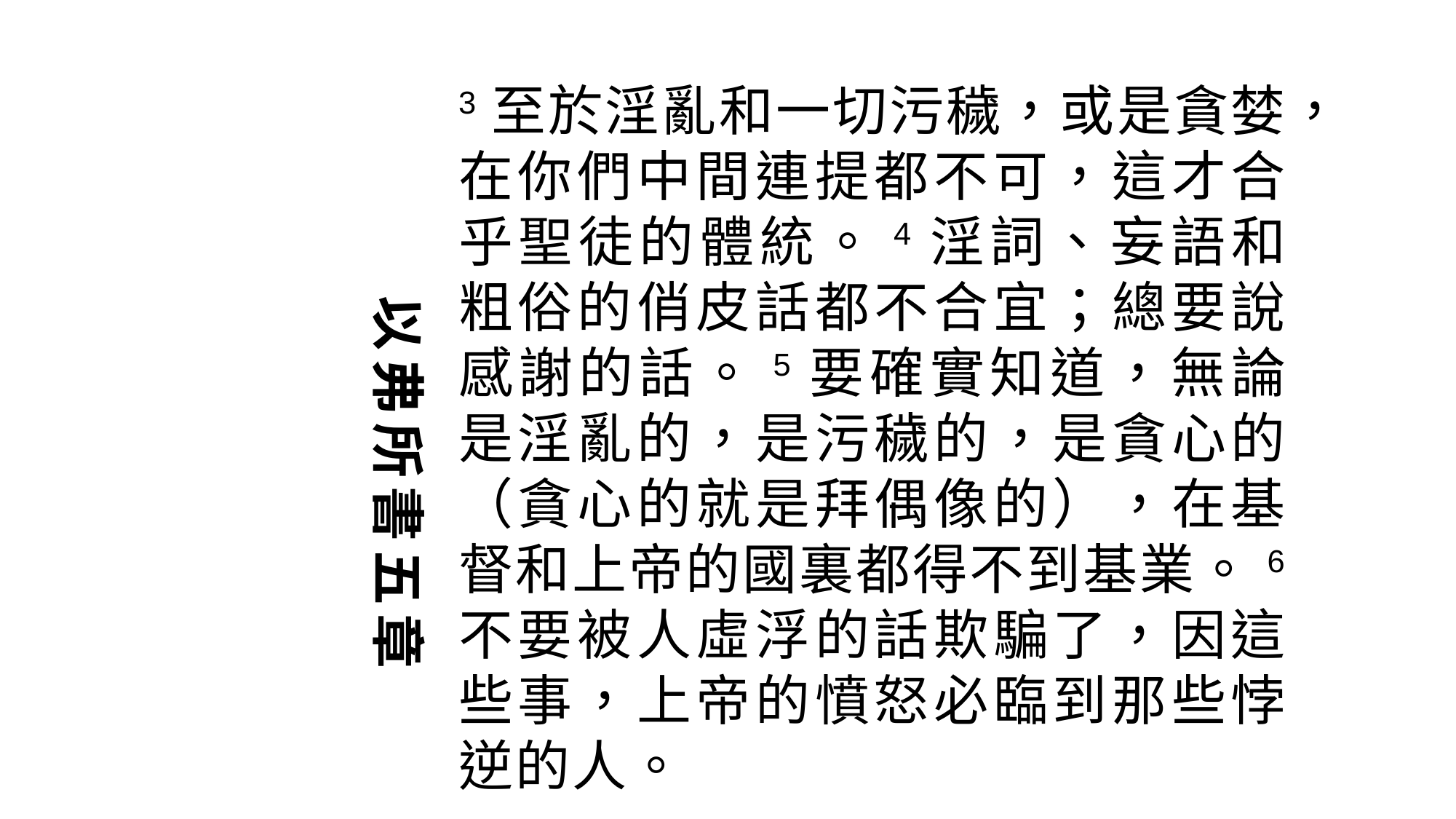

3至於淫亂和一切污穢，或是貪婪，在你們中間連提都不可，這才合乎聖徒的體統。4淫詞、妄語和粗俗的俏皮話都不合宜；總要說感謝的話。5要確實知道，無論是淫亂的，是污穢的，是貪心的（貪心的就是拜偶像的），在基督和上帝的國裏都得不到基業。6不要被人虛浮的話欺騙了，因這些事，上帝的憤怒必臨到那些悖逆的人。
以弗所書五章